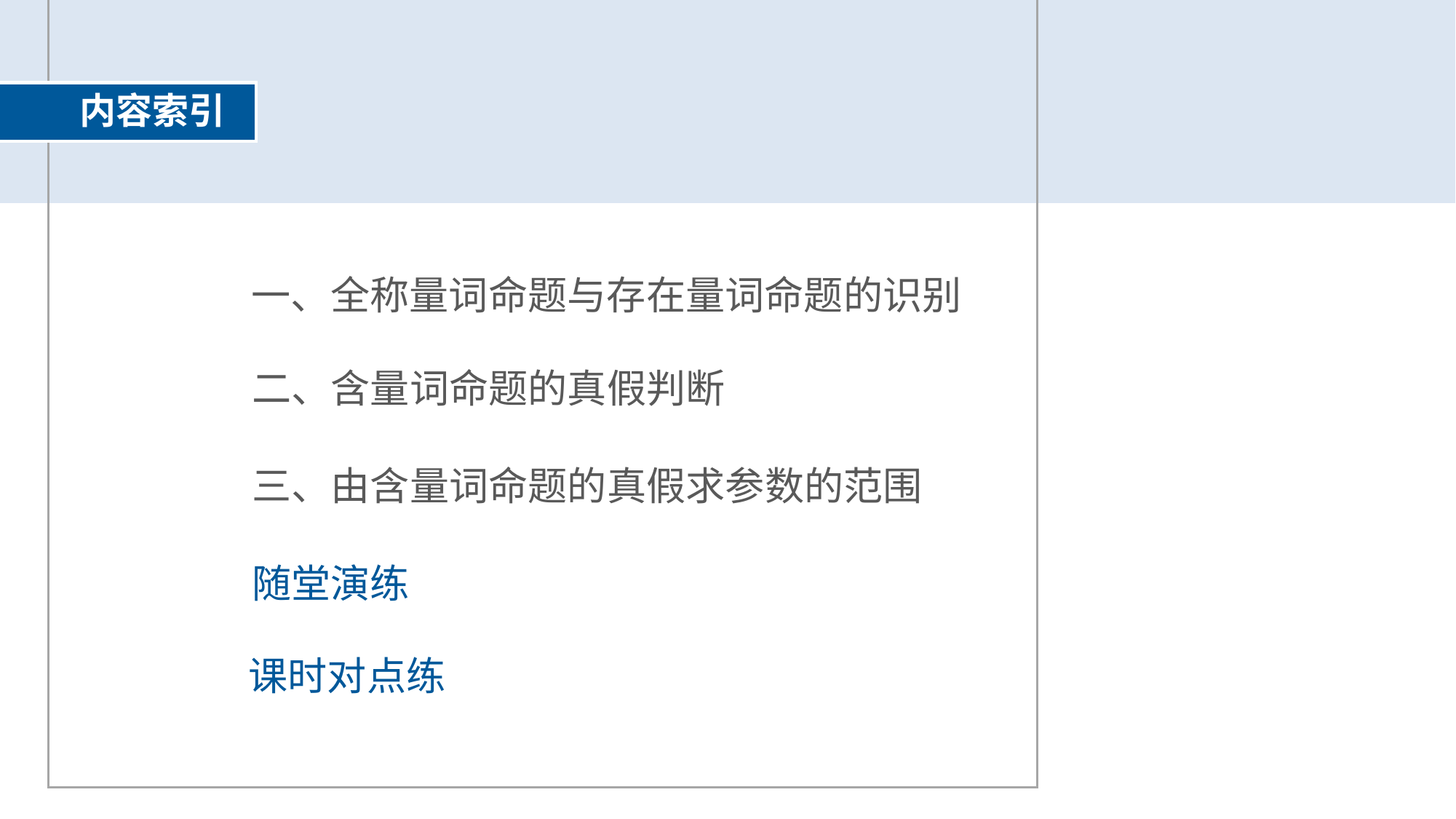

内容索引

一、全称量词命题与存在量词命题的识别
二、含量词命题的真假判断
三、由含量词命题的真假求参数的范围
随堂演练
课时对点练